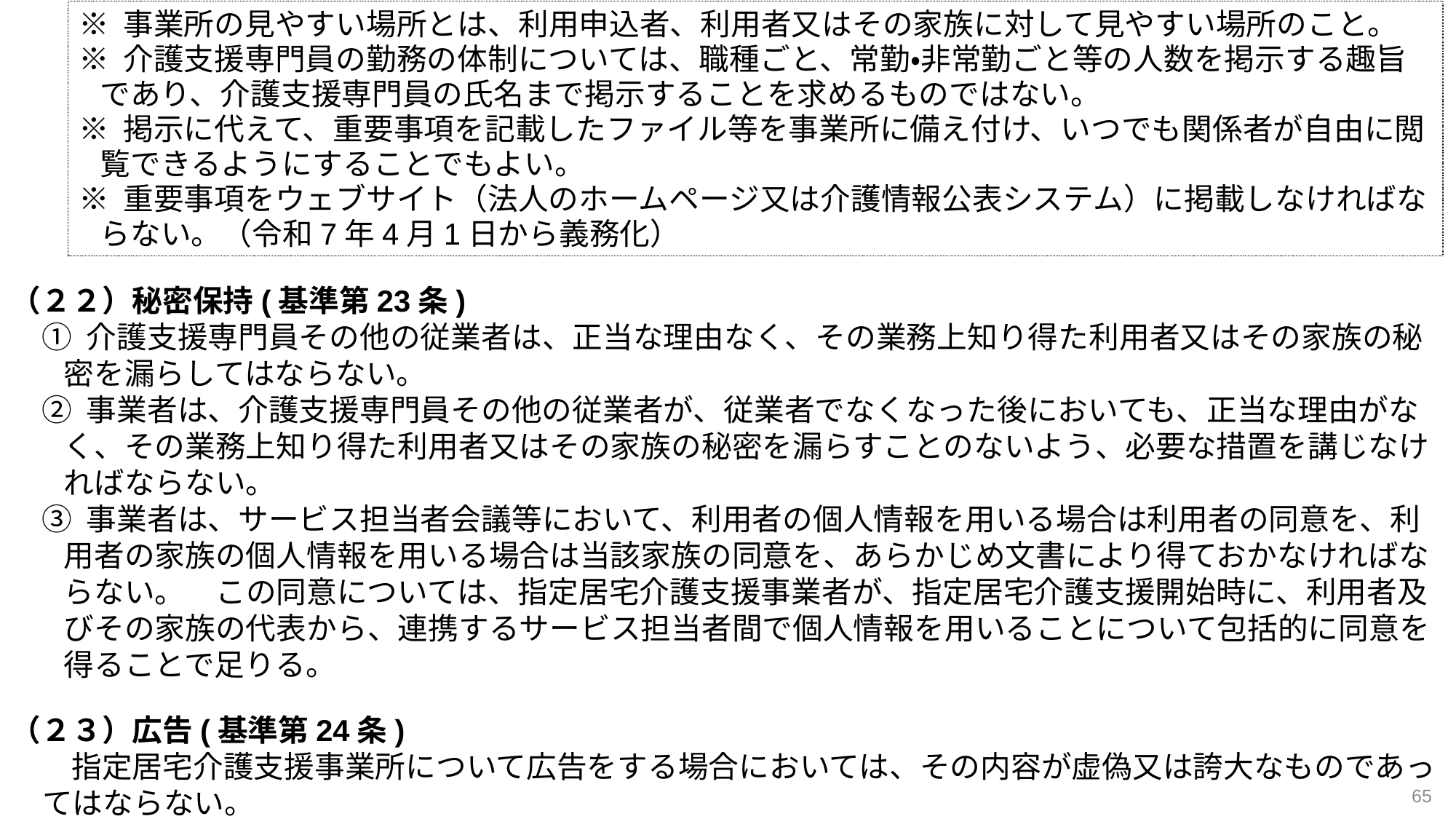

※ 事業所の見やすい場所とは、利用申込者、利用者又はその家族に対して見やすい場所のこと。
※ 介護支援専門員の勤務の体制については、職種ごと、常勤・非常勤ごと等の人数を掲示する趣旨であり、介護支援専門員の氏名まで掲示することを求めるものではない。
※ 掲示に代えて、重要事項を記載したファイル等を事業所に備え付け、いつでも関係者が自由に閲覧できるようにすることでもよい。
※ 重要事項をウェブサイト（法人のホームページ又は介護情報公表システム）に掲載しなければならない。（令和7年4月1日から義務化）
（２２）秘密保持(基準第23条)
① 介護支援専門員その他の従業者は、正当な理由なく、その業務上知り得た利用者又はその家族の秘密を漏らしてはならない。
② 事業者は、介護支援専門員その他の従業者が、従業者でなくなった後においても、正当な理由がなく、その業務上知り得た利用者又はその家族の秘密を漏らすことのないよう、必要な措置を講じなければならない。
③ 事業者は、サービス担当者会議等において、利用者の個人情報を用いる場合は利用者の同意を、利用者の家族の個人情報を用いる場合は当該家族の同意を、あらかじめ文書により得ておかなければならない。　この同意については、指定居宅介護支援事業者が、指定居宅介護支援開始時に、利用者及びその家族の代表から、連携するサービス担当者間で個人情報を用いることについて包括的に同意を得ることで足りる。

（２３）広告(基準第24条)
　　指定居宅介護支援事業所について広告をする場合においては、その内容が虚偽又は誇大なものであってはならない。
65